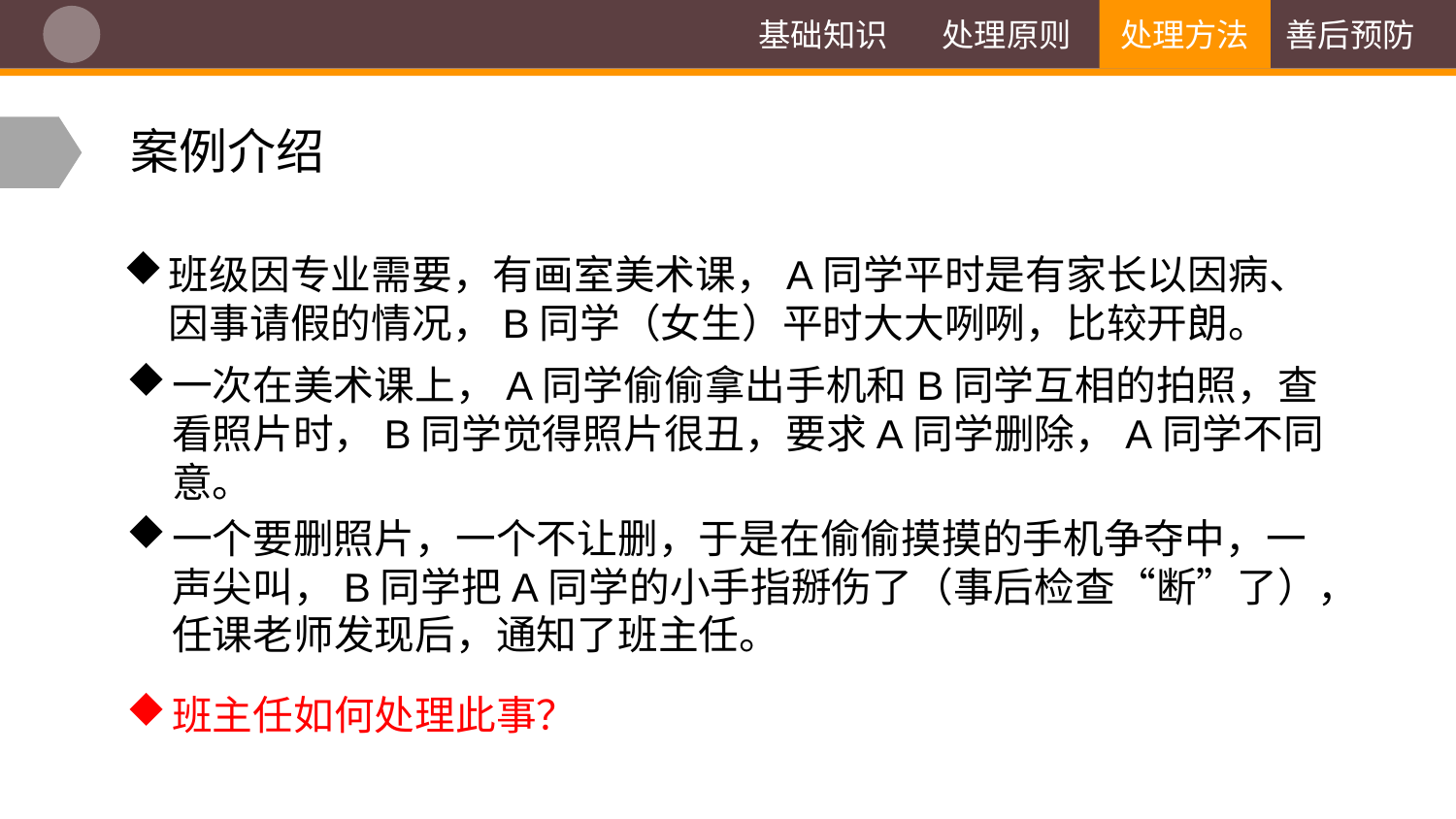

基础知识
处理原则
处理方法
善后预防

案例介绍

班级因专业需要，有画室美术课，A同学平时是有家长以因病、因事请假的情况，B同学（女生）平时大大咧咧，比较开朗。
一次在美术课上，A同学偷偷拿出手机和B同学互相的拍照，查看照片时，B同学觉得照片很丑，要求A同学删除，A同学不同意。
一个要删照片，一个不让删，于是在偷偷摸摸的手机争夺中，一声尖叫，B同学把A同学的小手指掰伤了（事后检查“断”了），任课老师发现后，通知了班主任。
班主任如何处理此事？